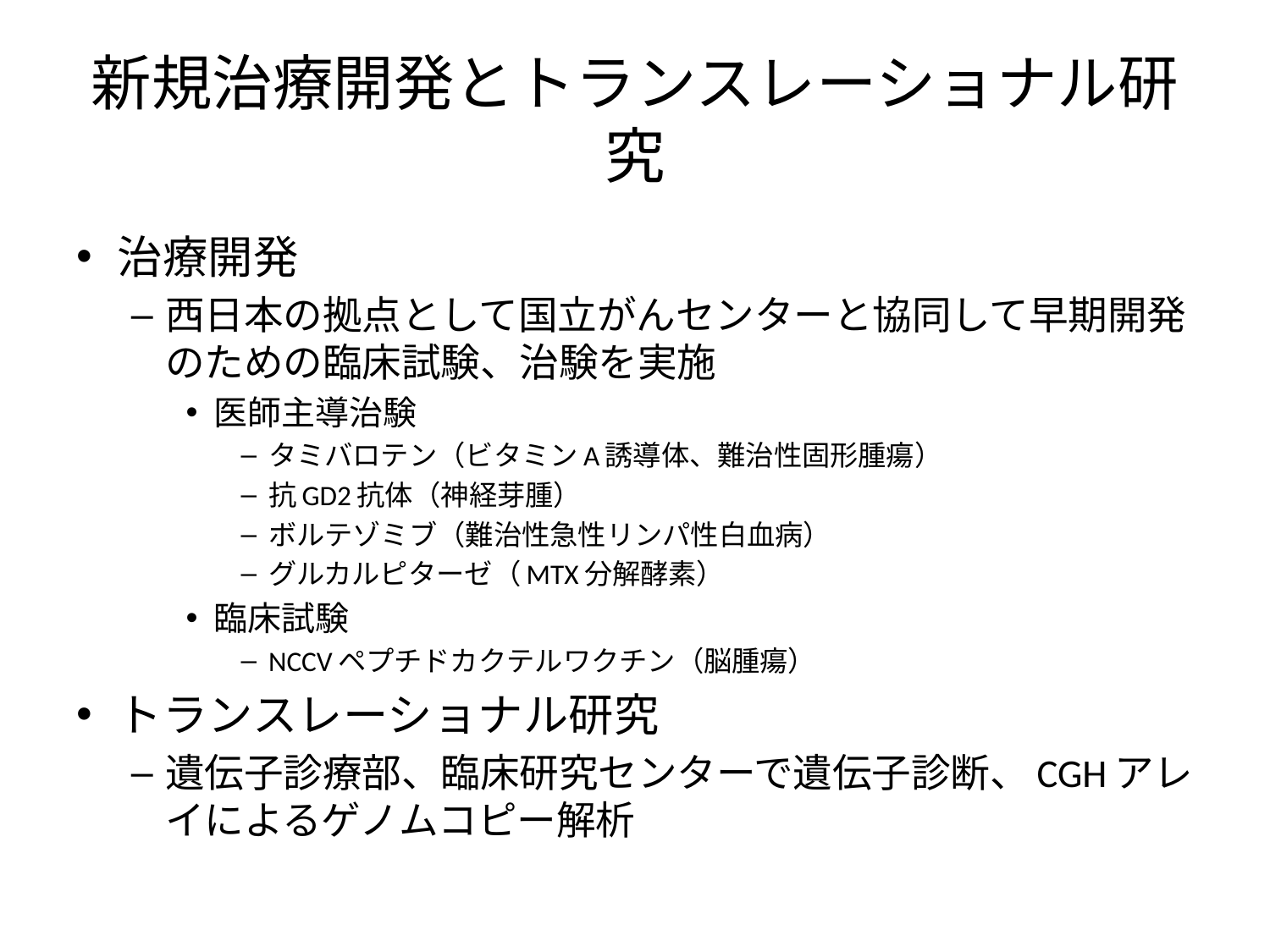

# 新規治療開発とトランスレーショナル研究
治療開発
西日本の拠点として国立がんセンターと協同して早期開発のための臨床試験、治験を実施
医師主導治験
タミバロテン（ビタミンA誘導体、難治性固形腫瘍）
抗GD2抗体（神経芽腫）
ボルテゾミブ（難治性急性リンパ性白血病）
グルカルピターゼ（MTX分解酵素）
臨床試験
NCCVペプチドカクテルワクチン（脳腫瘍）
トランスレーショナル研究
遺伝子診療部、臨床研究センターで遺伝子診断、CGHアレイによるゲノムコピー解析